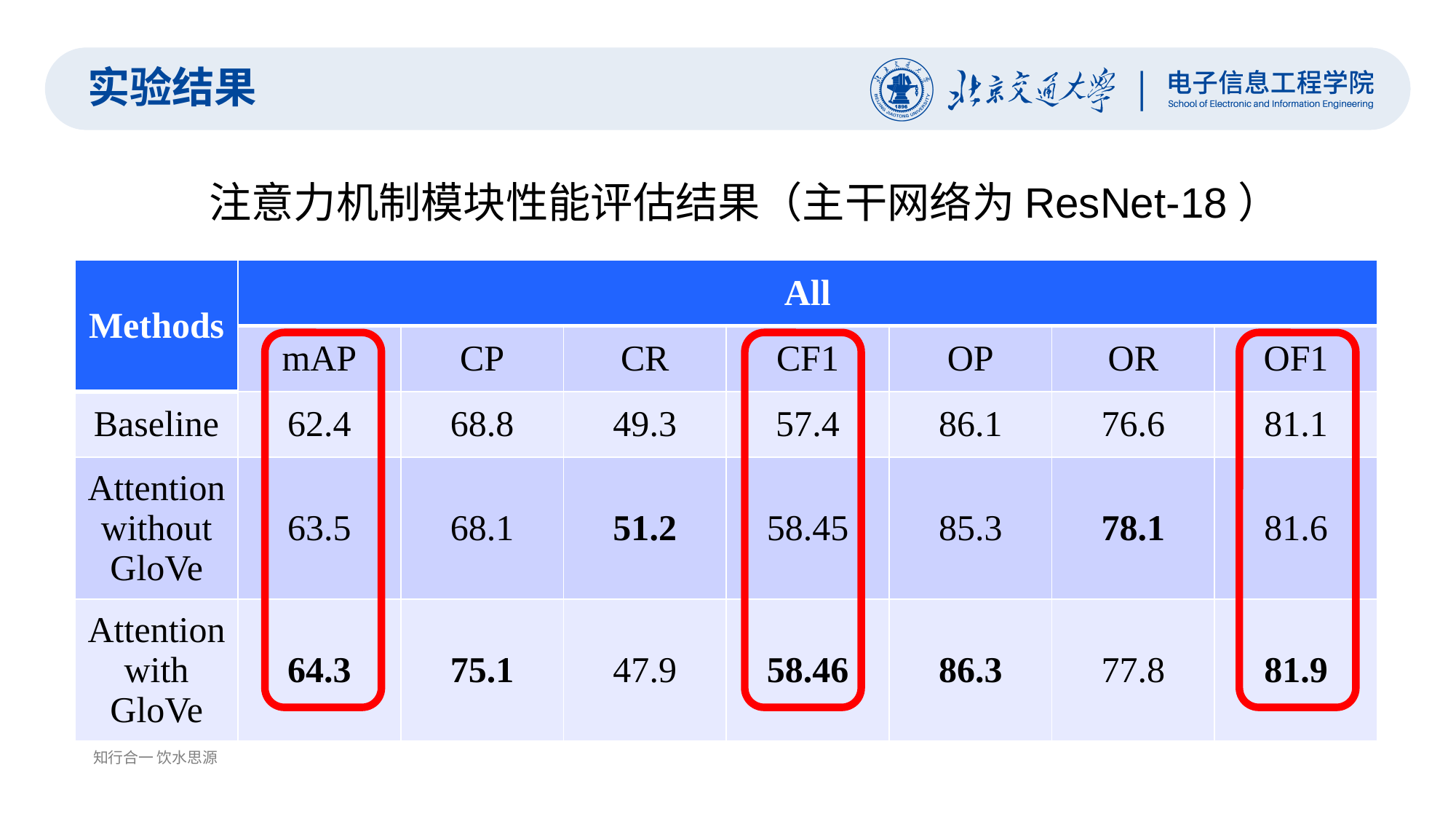

实验结果
注意力机制模块性能评估结果（主干网络为ResNet-18）
| Methods | All |  |  |  |  |  |  |
| --- | --- | --- | --- | --- | --- | --- | --- |
|  | mAP | CP | CR | CF1 | OP | OR | OF1 |
| Baseline | 62.4 | 68.8 | 49.3 | 57.4 | 86.1 | 76.6 | 81.1 |
| Attention without GloVe | 63.5 | 68.1 | 51.2 | 58.45 | 85.3 | 78.1 | 81.6 |
| Attention with GloVe | 64.3 | 75.1 | 47.9 | 58.46 | 86.3 | 77.8 | 81.9 |

知行合一 饮水思源